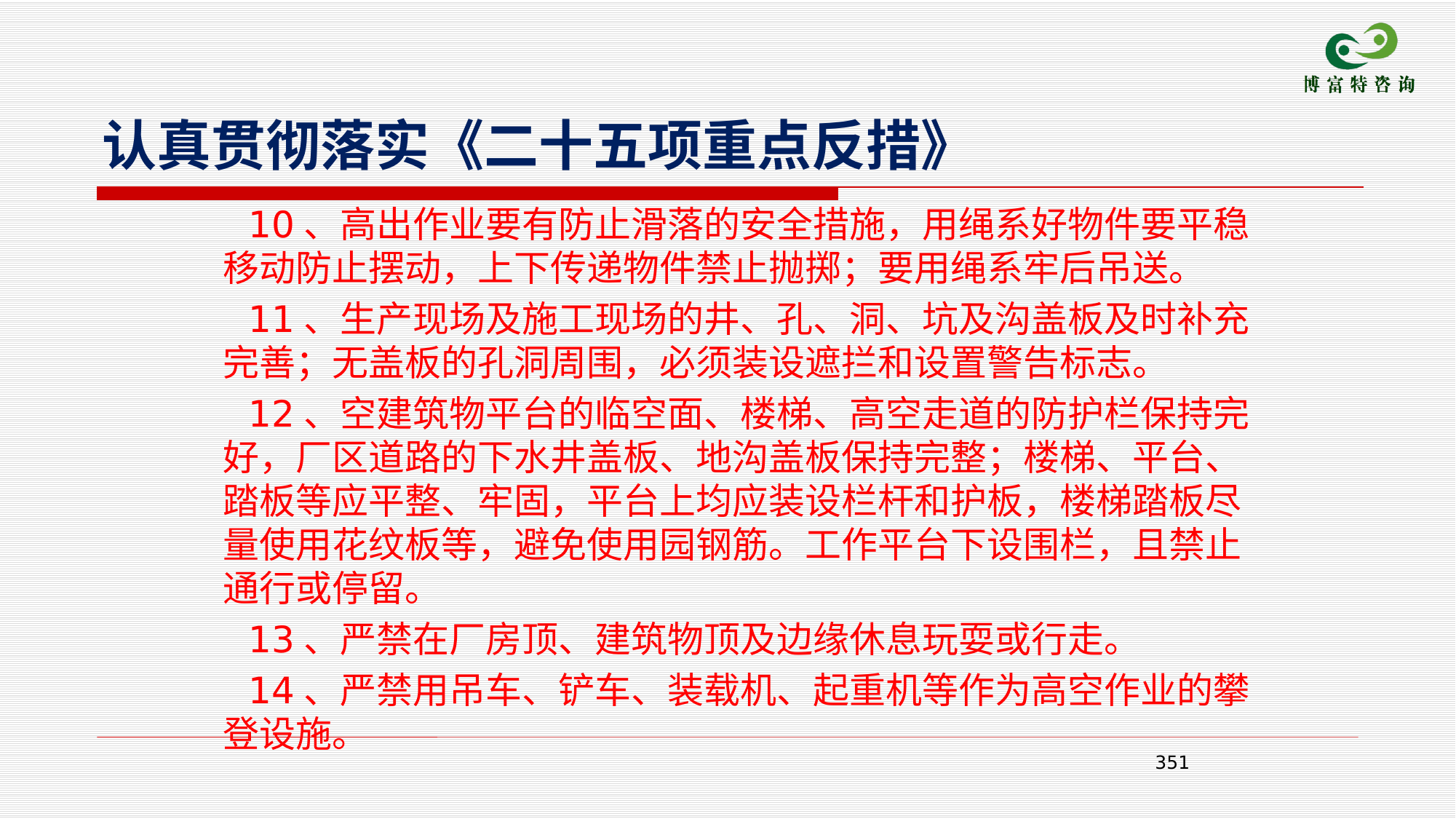

认真贯彻落实《二十五项重点反措》
       10、高出作业要有防止滑落的安全措施，用绳系好物件要平稳移动防止摆动，上下传递物件禁止抛掷；要用绳系牢后吊送。
       11、生产现场及施工现场的井、孔、洞、坑及沟盖板及时补充完善；无盖板的孔洞周围，必须装设遮拦和设置警告标志。
       12、空建筑物平台的临空面、楼梯、高空走道的防护栏保持完好，厂区道路的下水井盖板、地沟盖板保持完整；楼梯、平台、踏板等应平整、牢固，平台上均应装设栏杆和护板，楼梯踏板尽量使用花纹板等，避免使用园钢筋。工作平台下设围栏，且禁止通行或停留。
       13、严禁在厂房顶、建筑物顶及边缘休息玩耍或行走。
       14、严禁用吊车、铲车、装载机、起重机等作为高空作业的攀登设施。

351